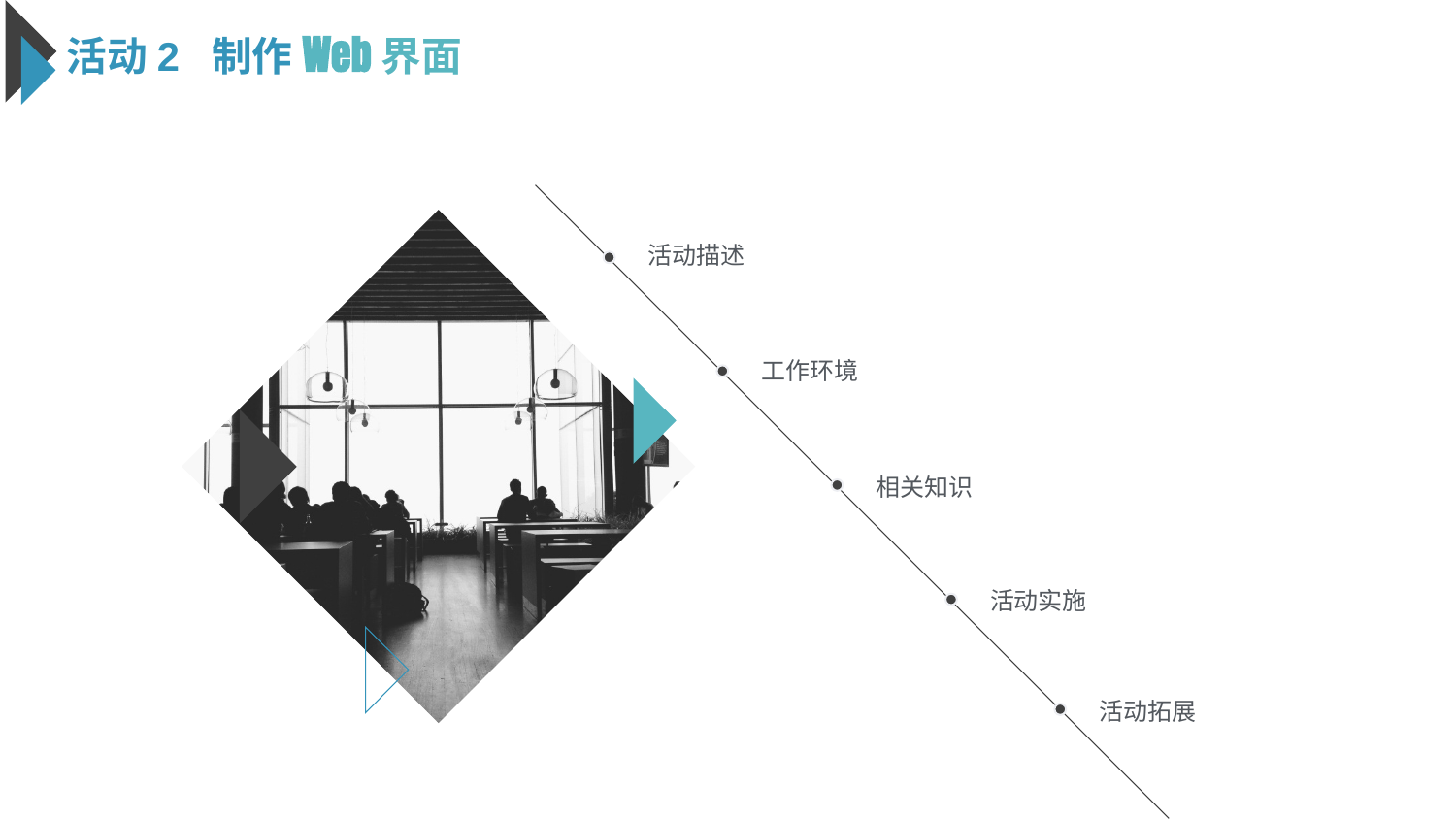

活动2  制作Web界面

活动描述

工作环境

相关知识

活动实施

活动拓展